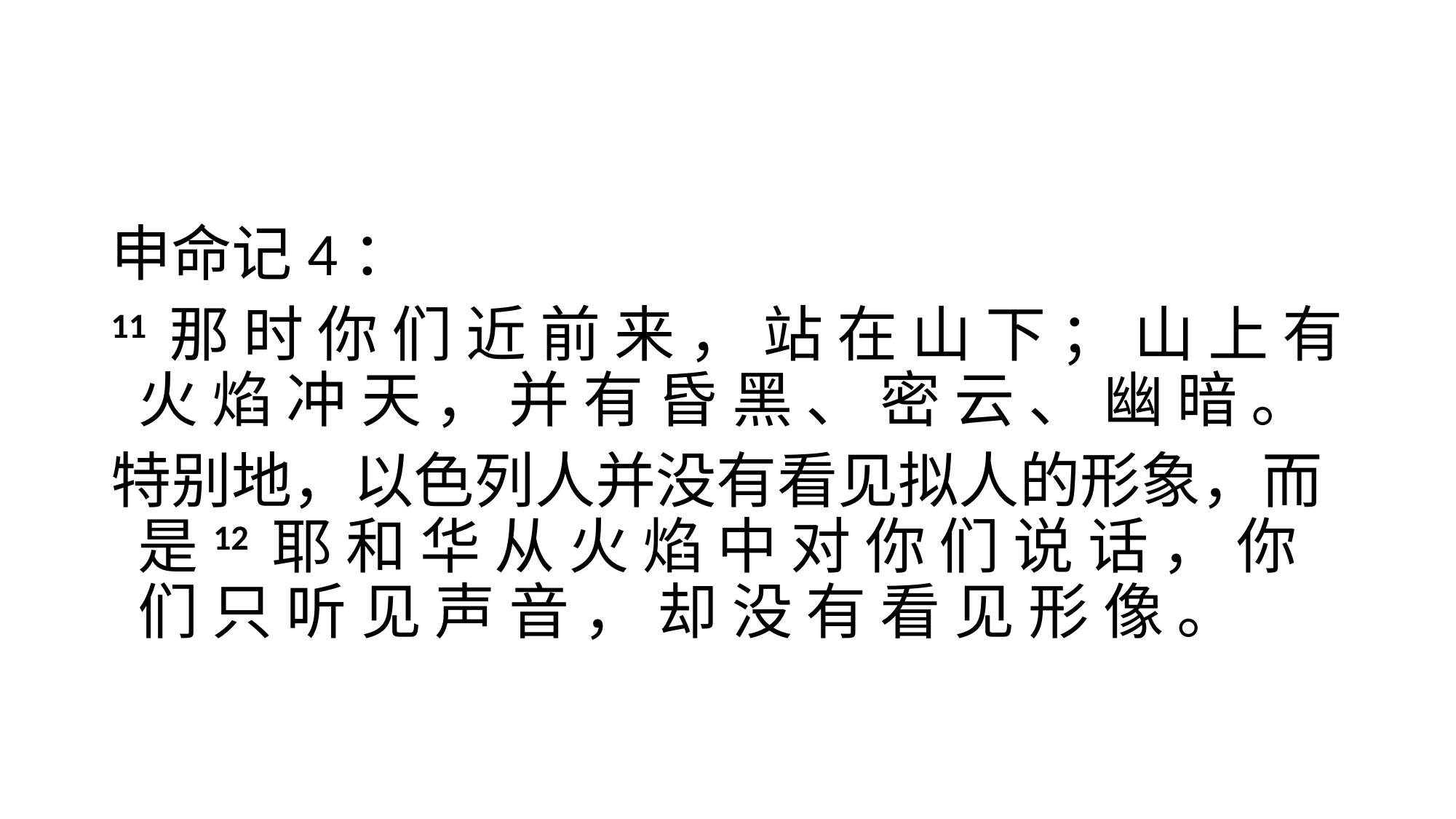

#
申命记4：
11 那 时 你 们 近 前 来 ， 站 在 山 下 ； 山 上 有 火 焰 冲 天 ， 并 有 昏 黑 、 密 云 、 幽 暗 。
特别地，以色列人并没有看见拟人的形象，而是12 耶 和 华 从 火 焰 中 对 你 们 说 话 ， 你 们 只 听 见 声 音 ， 却 没 有 看 见 形 像 。